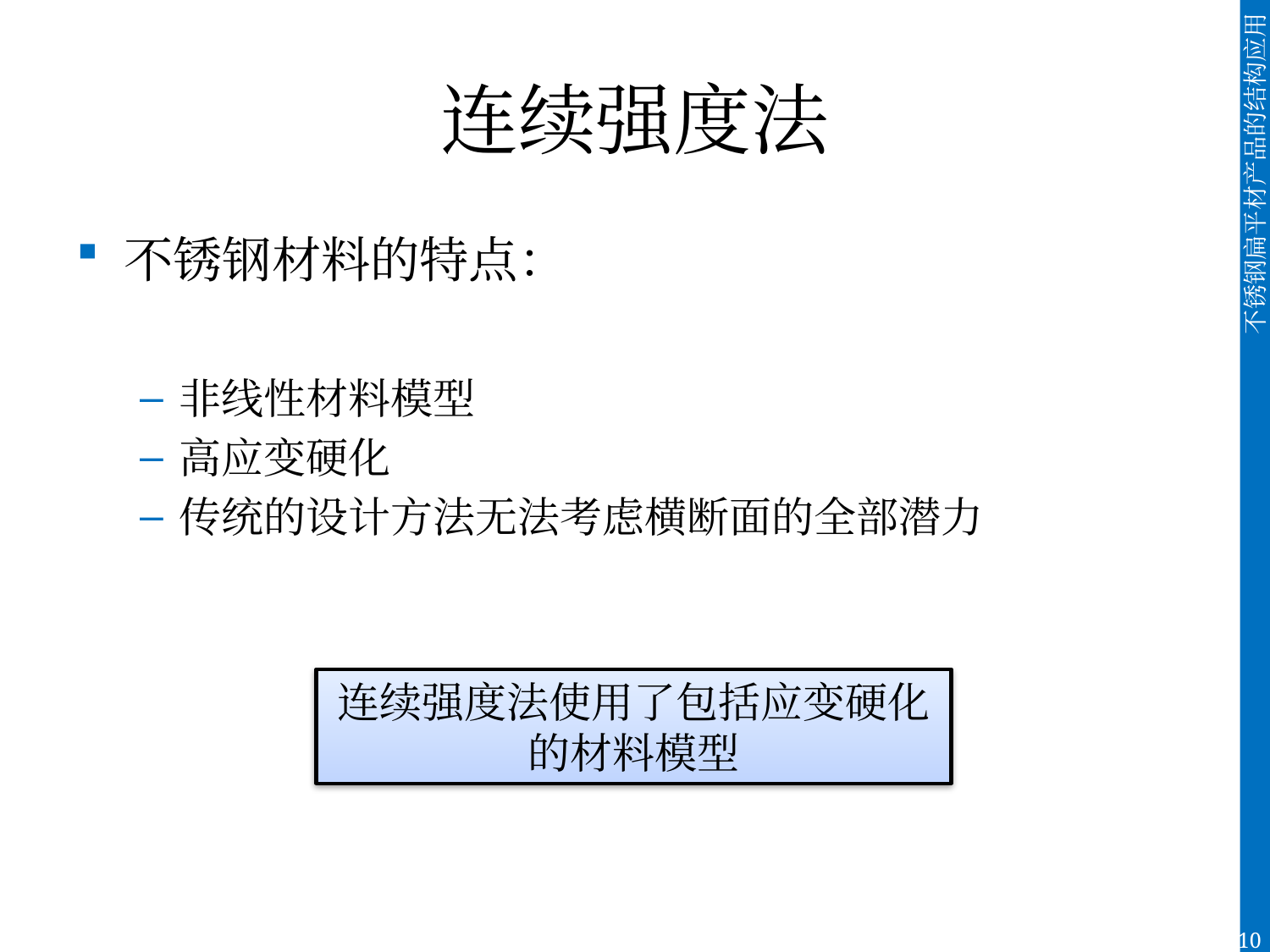

# 连续强度法
不锈钢材料的特点：

非线性材料模型
高应变硬化
传统的设计方法无法考虑横断面的全部潜力

连续强度法使用了包括应变硬化的材料模型
103